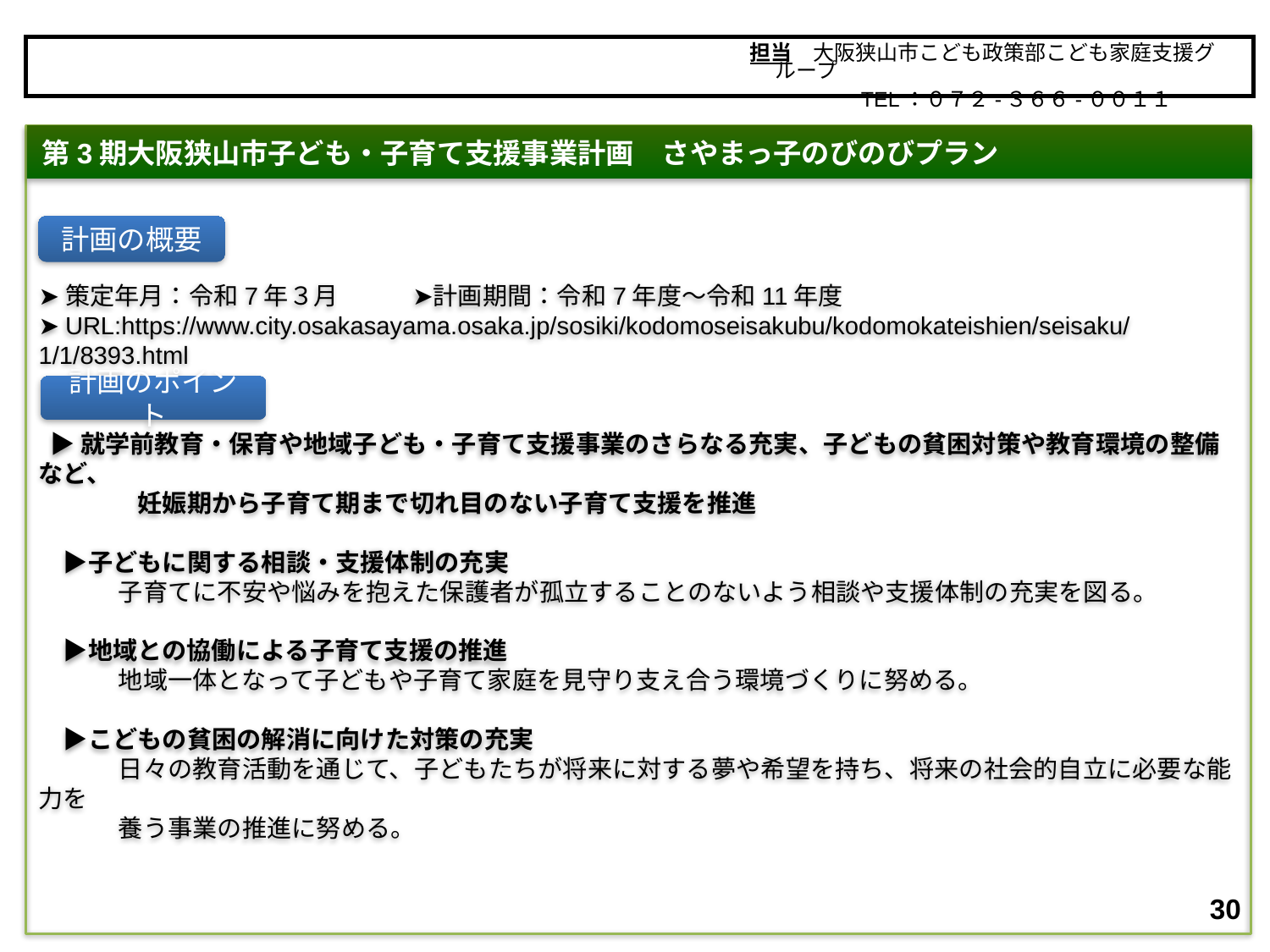

担当　大阪狭山市こども政策部こども家庭支援グループ
　　　　　TEL：０７２-３６６-００１１

大阪狭山市

➤策定年月：令和7年３月　　　➤計画期間：令和7年度～令和11年度 ➤URL:https://www.city.osakasayama.osaka.jp/sosiki/kodomoseisakubu/kodomokateishien/seisaku/1/1/8393.html

  ▶就学前教育・保育や地域子ども・子育て支援事業のさらなる充実、子どもの貧困対策や教育環境の整備など、
　　　　妊娠期から子育て期まで切れ目のない子育て支援を推進

　▶子どもに関する相談・支援体制の充実
　　　 子育てに不安や悩みを抱えた保護者が孤立することのないよう相談や支援体制の充実を図る。

　▶地域との協働による子育て支援の推進
　　 　地域一体となって子どもや子育て家庭を見守り支え合う環境づくりに努める。

　▶こどもの貧困の解消に向けた対策の充実
　　　 日々の教育活動を通じて、子どもたちが将来に対する夢や希望を持ち、将来の社会的自立に必要な能力を
　　　 養う事業の推進に努める。

第3期大阪狭山市子ども・子育て支援事業計画　さやまっ子のびのびプラン
計画の概要
計画のポイント
30